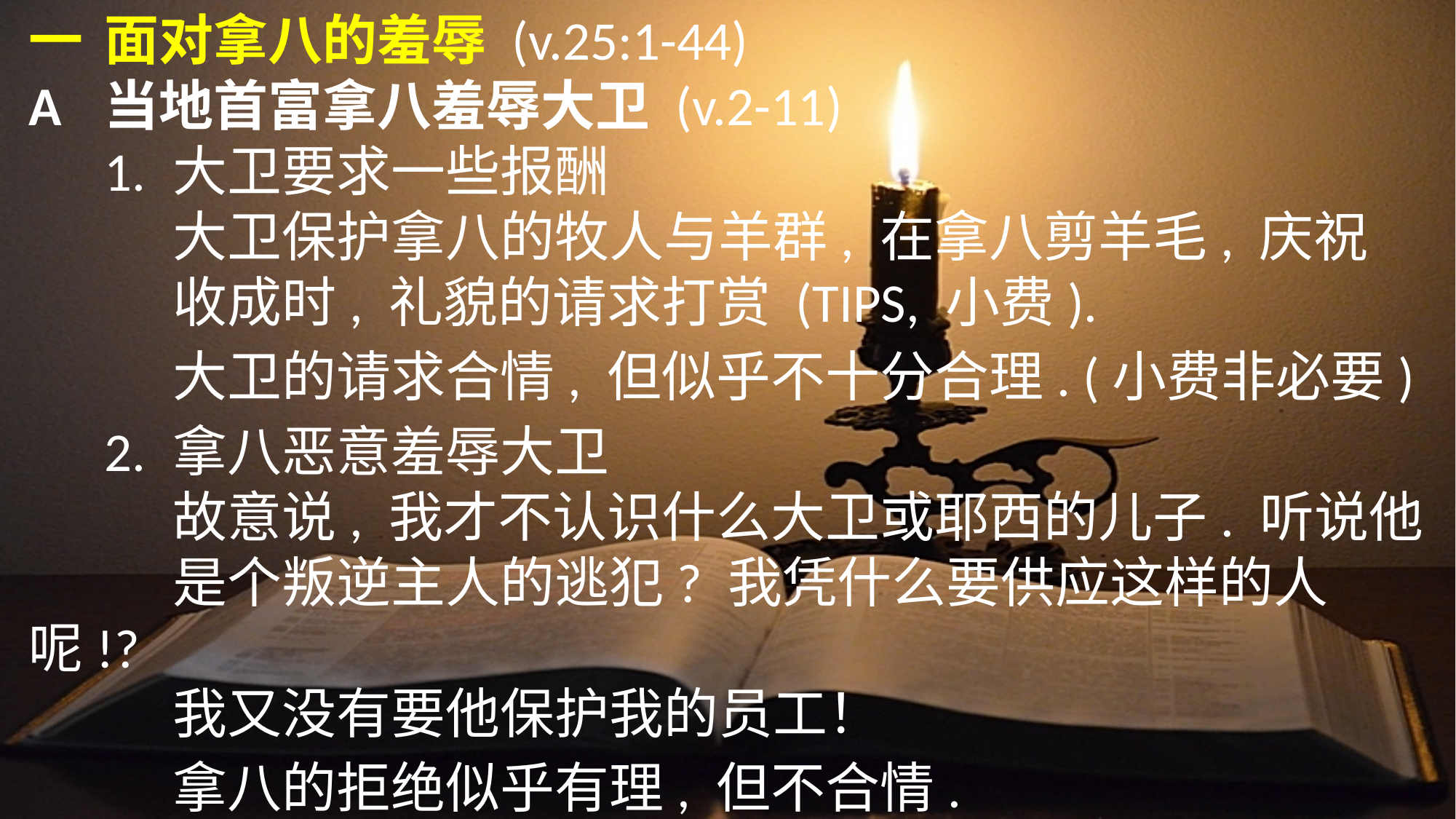

一	面对拿八的羞辱 (v.25:1-44)
A	当地首富拿八羞辱大卫 (v.2-11)
	1.	大卫要求一些报酬
		大卫保护拿八的牧人与羊群, 在拿八剪羊毛, 庆祝
		收成时, 礼貌的请求打赏 (TIPS, 小费).
		大卫的请求合情, 但似乎不十分合理. (小费非必要)
	2.	拿八恶意羞辱大卫
		故意说, 我才不认识什么大卫或耶西的儿子. 听说他
		是个叛逆主人的逃犯? 我凭什么要供应这样的人呢!?
		我又没有要他保护我的员工！
		拿八的拒绝似乎有理, 但不合情.